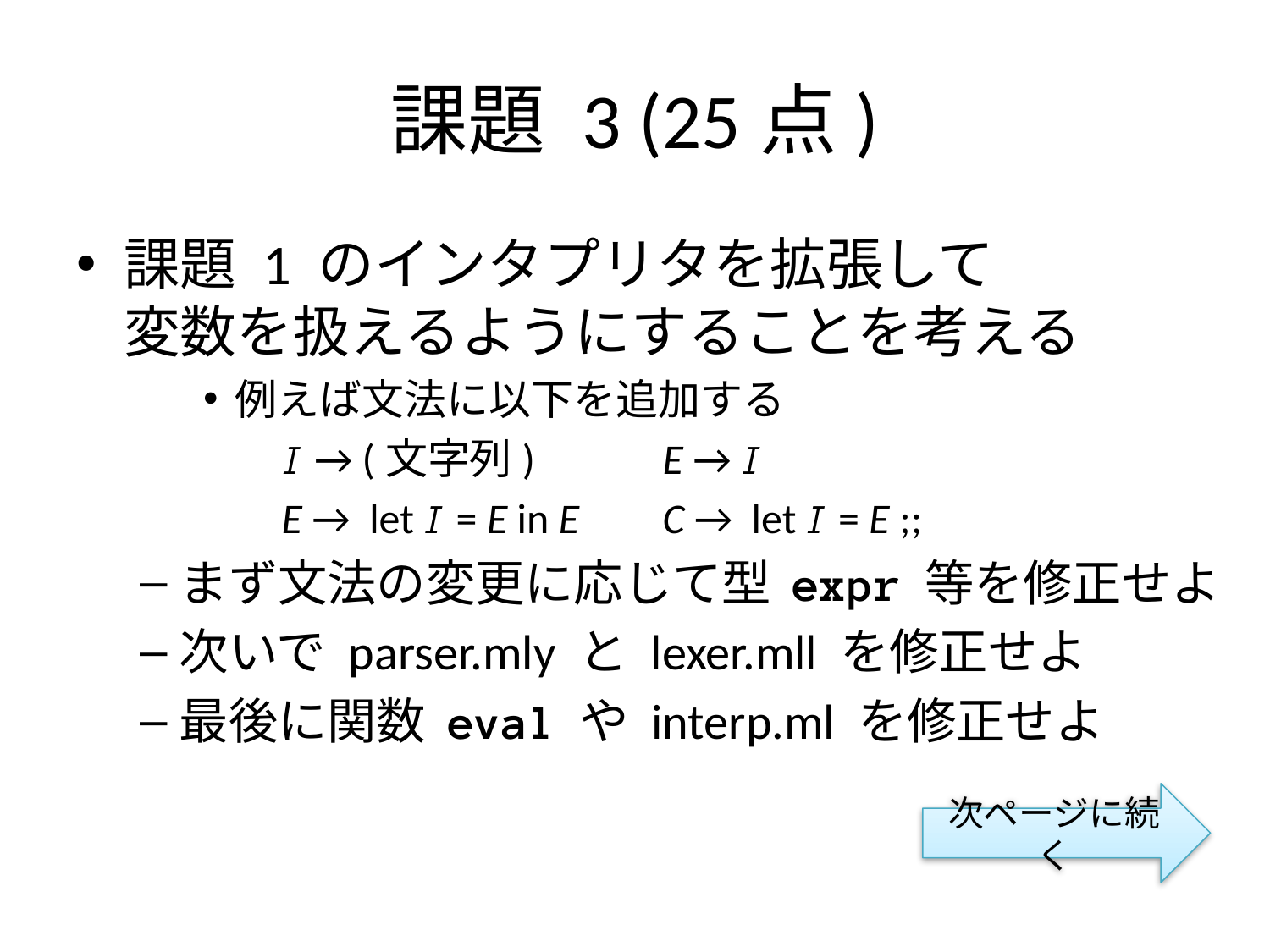

# 課題 3 (25点)
課題 1 のインタプリタを拡張して
変数を扱えるようにすることを考える
例えば文法に以下を追加する
I → (文字列)		E → I
E →  let I = E in E	C →  let I = E ;;
まず文法の変更に応じて型 expr 等を修正せよ
次いで parser.mly と lexer.mll を修正せよ
最後に関数 eval や interp.ml を修正せよ
次ページに続く